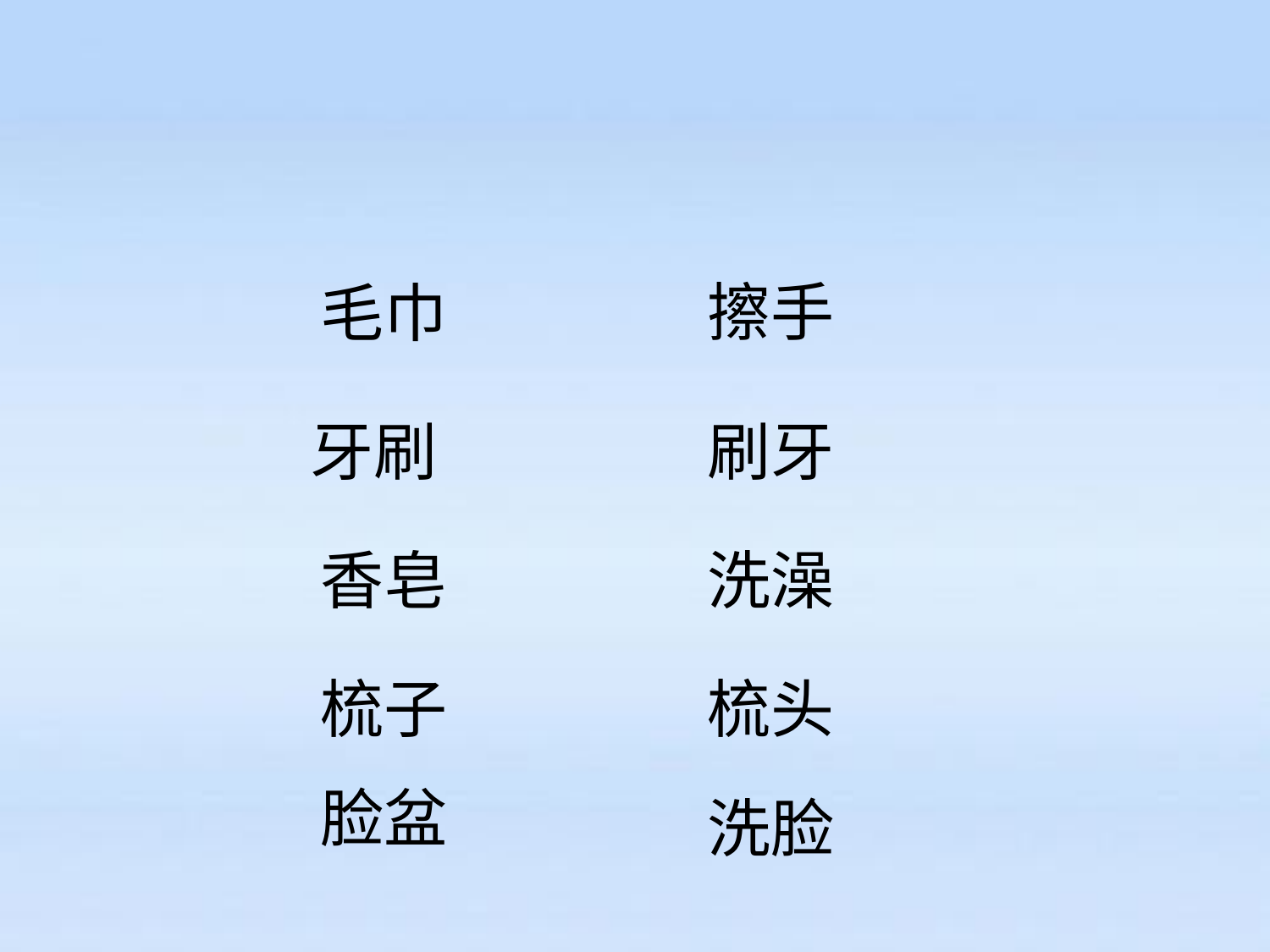

#
毛巾
擦手
牙刷
刷牙
香皂
洗澡
梳子
梳头
脸盆
洗脸